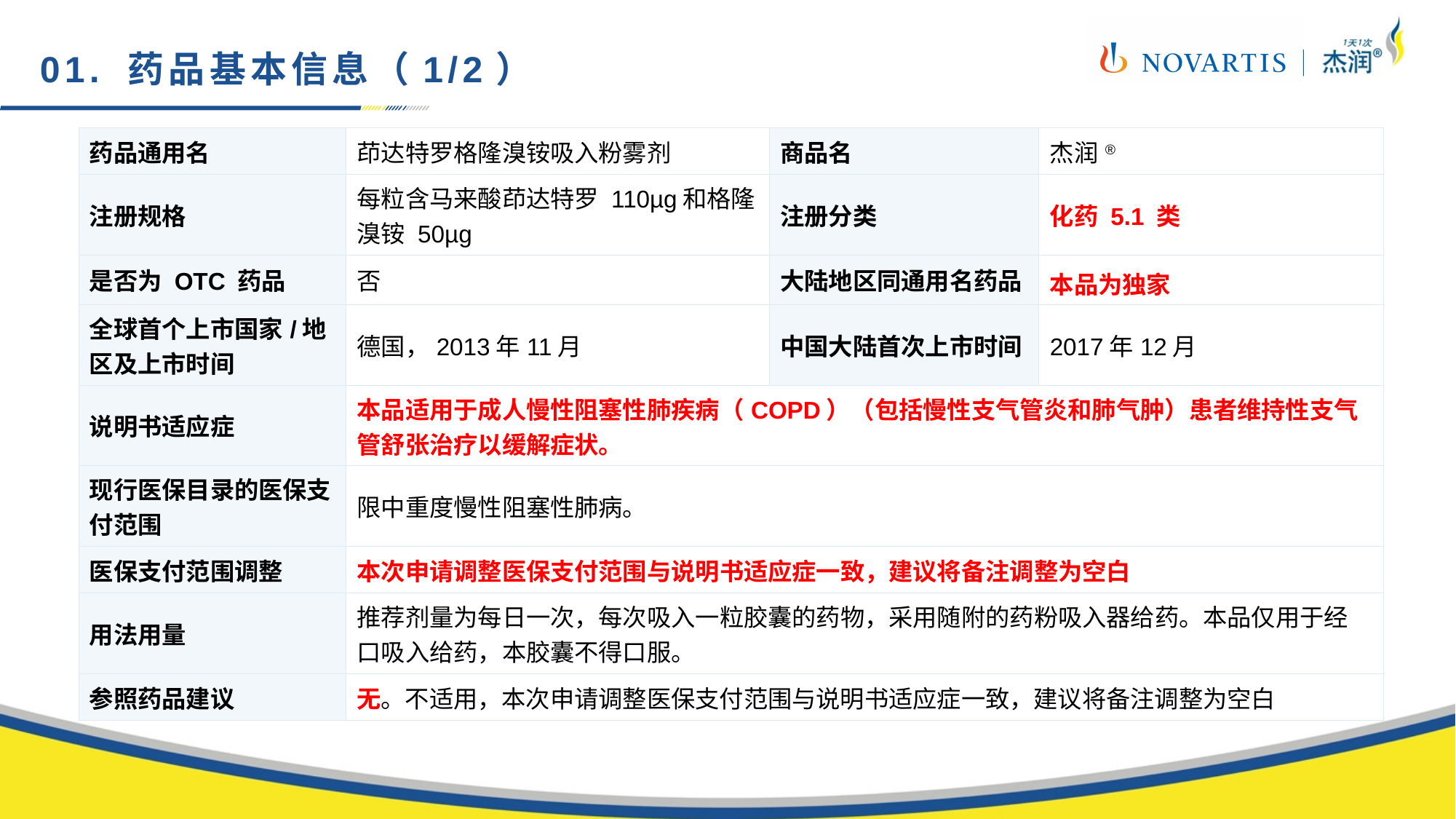

01. 药品基本信息（1/2）
| 药品通用名 | 茚达特罗格隆溴铵吸入粉雾剂 | 商品名 | 杰润® |
| --- | --- | --- | --- |
| 注册规格 | 每粒含马来酸茚达特罗 110µg和格隆溴铵 50µg | 注册分类 | 化药 5.1 类 |
| 是否为 OTC 药品 | 否 | 大陆地区同通用名药品 | 本品为独家 |
| 全球首个上市国家/地区及上市时间 | 德国，2013年11月 | 中国大陆首次上市时间 | 2017年12月 |
| 说明书适应症 | 本品适用于成人慢性阻塞性肺疾病（COPD）（包括慢性支气管炎和肺气肿）患者维持性支气管舒张治疗以缓解症状。 |  |  |
| 现行医保目录的医保支付范围 | 限中重度慢性阻塞性肺病。 |  |  |
| 医保支付范围调整 | 本次申请调整医保支付范围与说明书适应症一致，建议将备注调整为空白 |  |  |
| 用法用量 | 推荐剂量为每日一次，每次吸入一粒胶囊的药物，采用随附的药粉吸入器给药。本品仅用于经口吸入给药，本胶囊不得口服。 |  |  |
| 参照药品建议 | 无。不适用，本次申请调整医保支付范围与说明书适应症一致，建议将备注调整为空白 |  |  |